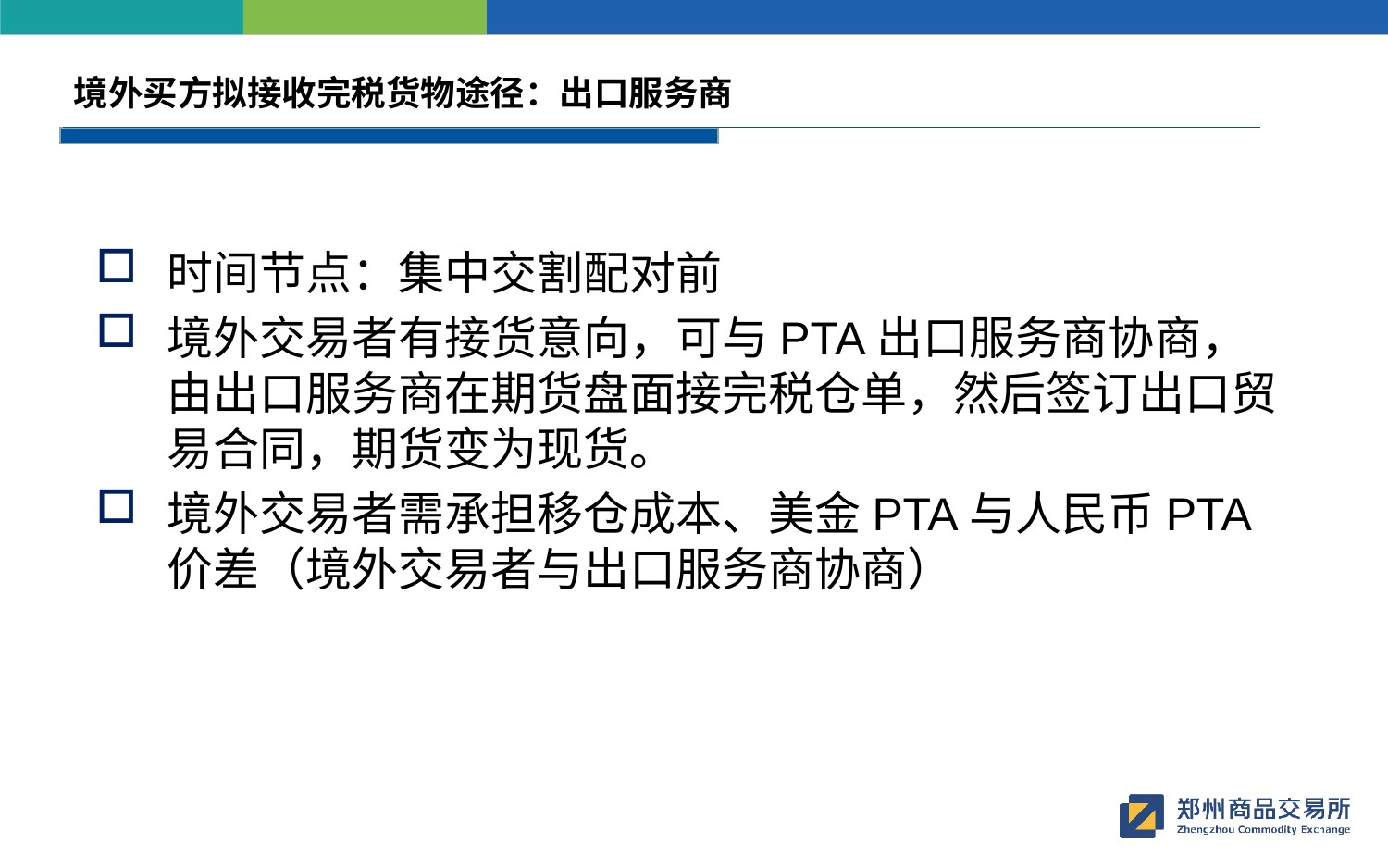

境外买方拟接收完税货物途径：出口服务商

时间节点：集中交割配对前
境外交易者有接货意向，可与PTA出口服务商协商，由出口服务商在期货盘面接完税仓单，然后签订出口贸易合同，期货变为现货。
境外交易者需承担移仓成本、美金PTA与人民币PTA价差（境外交易者与出口服务商协商）